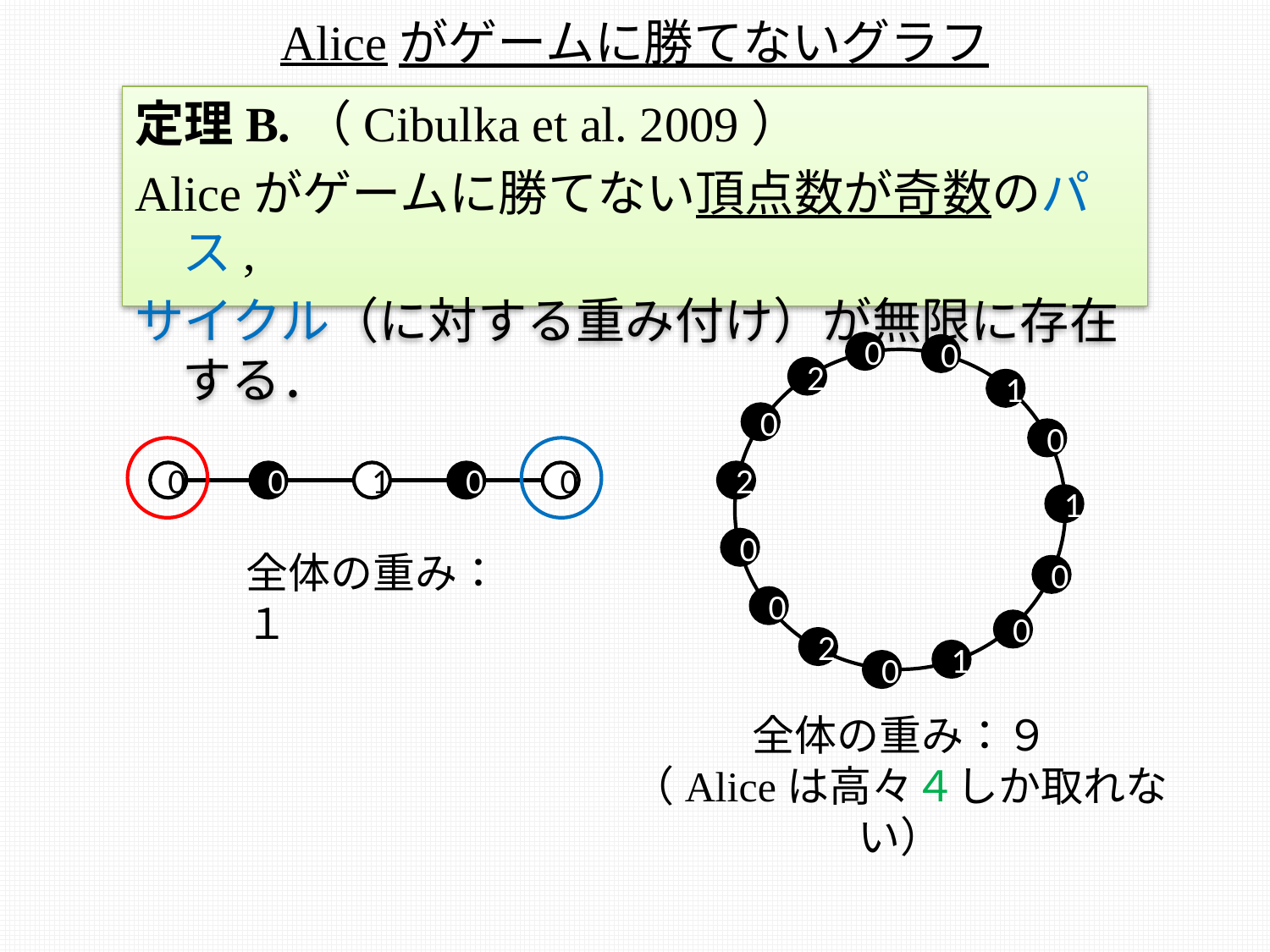

# Aliceがゲームに勝てないグラフ
定理B.（Cibulka et al. 2009）
Aliceがゲームに勝てない頂点数が奇数のパス,
サイクル（に対する重み付け）が無限に存在する．
0
0

2
1
0
0
2
1
0
0
0
0
2
1
0

0
0
0
1
0
全体の重み：１
全体の重み：９
（Aliceは高々４しか取れない）